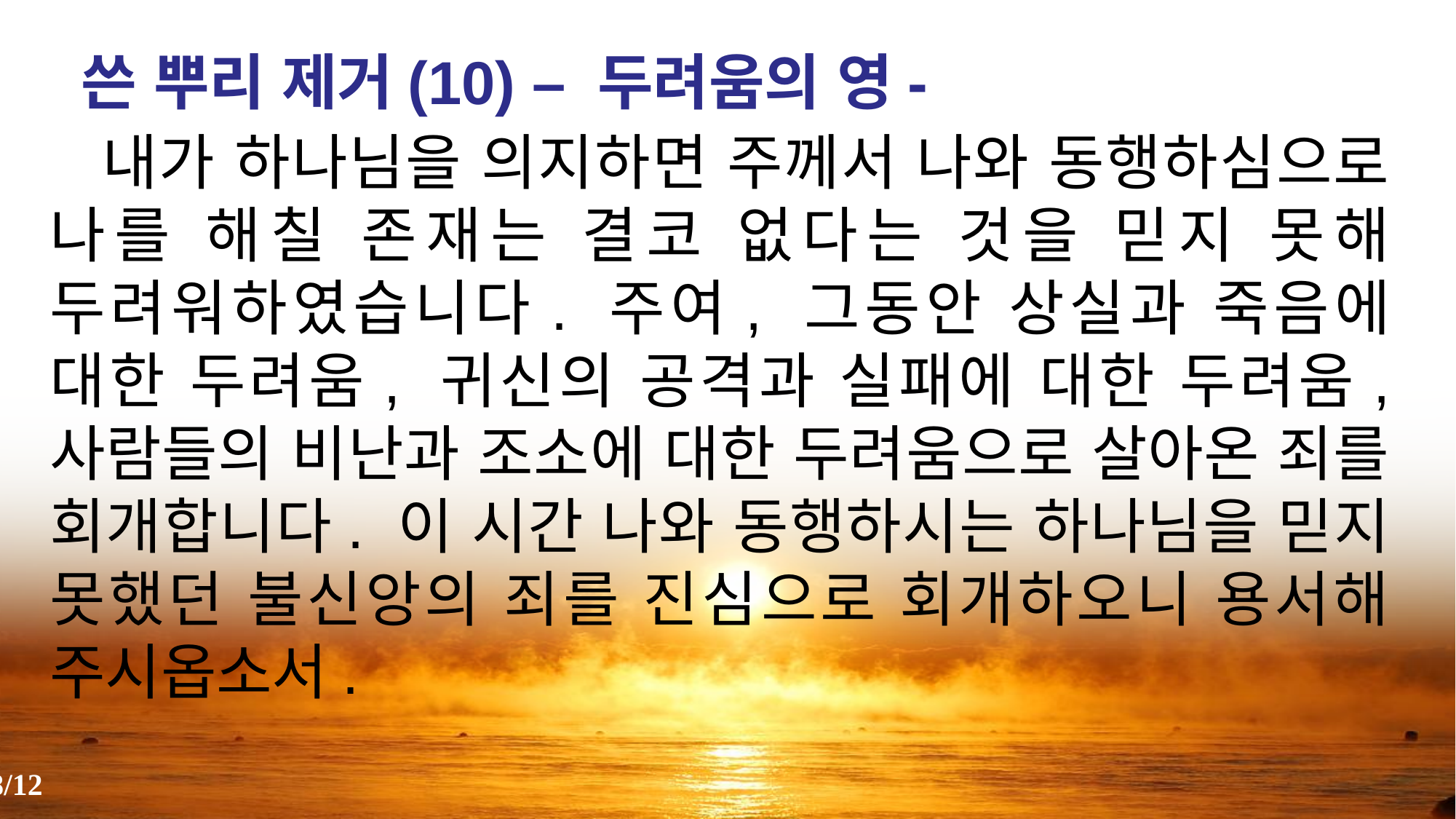

쓴 뿌리 제거(10) – 두려움의 영-
  내가 하나님을 의지하면 주께서 나와 동행하심으로 나를 해칠 존재는 결코 없다는 것을 믿지 못해 두려워하였습니다. 주여, 그동안 상실과 죽음에 대한 두려움, 귀신의 공격과 실패에 대한 두려움, 사람들의 비난과 조소에 대한 두려움으로 살아온 죄를 회개합니다. 이 시간 나와 동행하시는 하나님을 믿지 못했던 불신앙의 죄를 진심으로 회개하오니 용서해 주시옵소서.